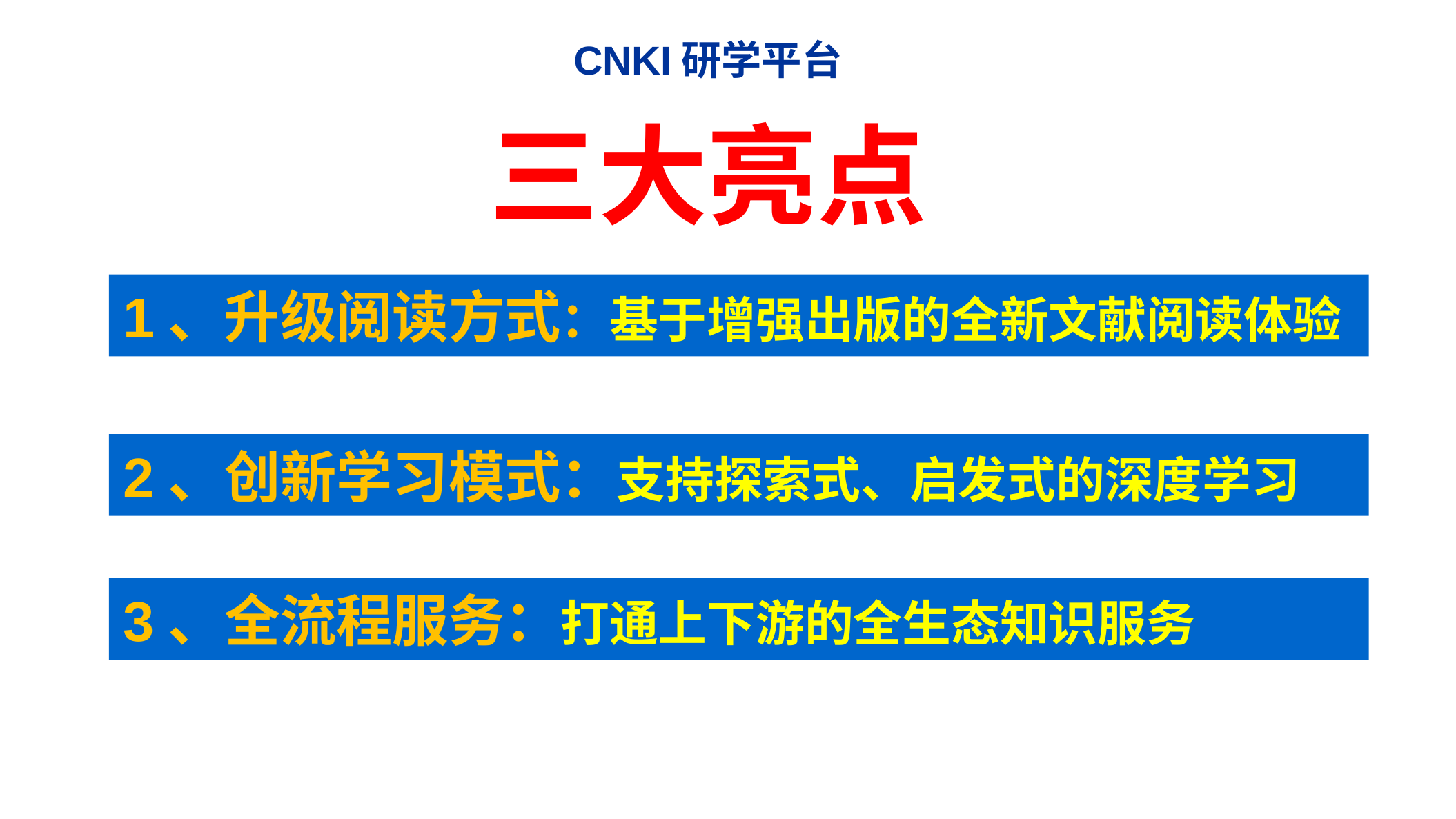

CNKI研学平台
三大亮点
1、升级阅读方式：基于增强出版的全新文献阅读体验
2、创新学习模式：支持探索式、启发式的深度学习
3、全流程服务：打通上下游的全生态知识服务